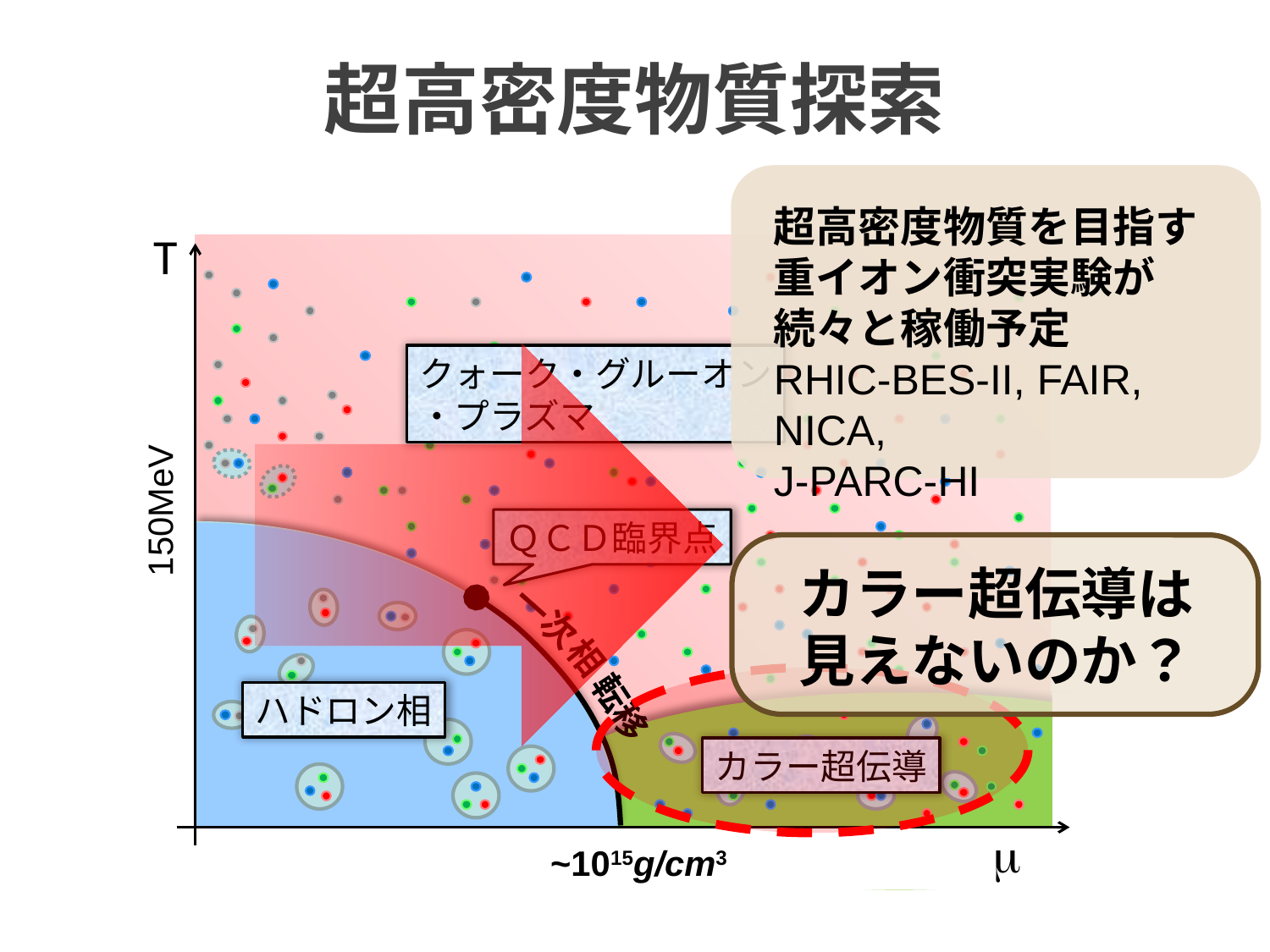

# 超高密度物質探索

超高密度物質を目指す重イオン衝突実験が続々と稼働予定
RHIC-BES-II, FAIR, NICA,
J-PARC-HI
T

クォーク・グルーオン
・プラズマ

150MeV

ＱＣＤ臨界点

カラー超伝導は
見えないのか？

一次

相

転移
ハドロン相

カラー超伝導

μ

~1015g/cm3